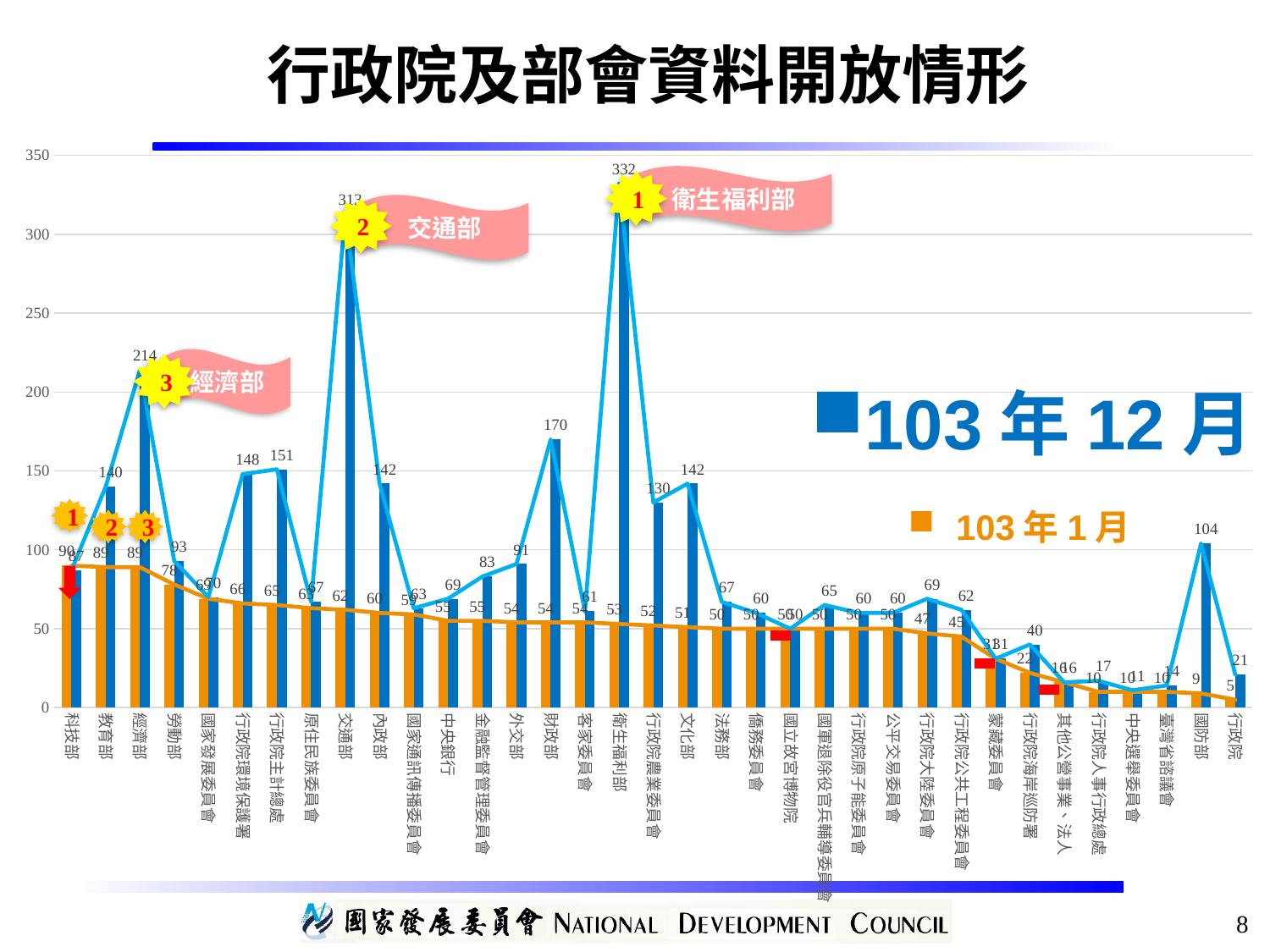

# 行政院及部會資料開放情形

### Chart

| Category |  |  |  |  |
|---|---|---|---|---|
| 科技部 | 90.0 | 87.0 | 90.0 | 87.0 |
| 教育部 | 89.0 | 140.0 | 89.0 | 140.0 |
| 經濟部 | 89.0 | 214.0 | 89.0 | 214.0 |
| 勞動部 | 78.0 | 93.0 | 78.0 | 93.0 |
| 國家發展委員會 | 69.0 | 70.0 | 69.0 | 70.0 |
| 行政院環境保護署 | 66.0 | 148.0 | 66.0 | 148.0 |
| 行政院主計總處 | 65.0 | 151.0 | 65.0 | 151.0 |
| 原住民族委員會 | 63.0 | 67.0 | 63.0 | 67.0 |
| 交通部 | 62.0 | 313.0 | 62.0 | 313.0 |
| 內政部 | 60.0 | 142.0 | 60.0 | 142.0 |
| 國家通訊傳播委員會 | 59.0 | 63.0 | 59.0 | 63.0 |
| 中央銀行 | 55.0 | 69.0 | 55.0 | 69.0 |
| 金融監督管理委員會 | 55.0 | 83.0 | 55.0 | 83.0 |
| 外交部 | 54.0 | 91.0 | 54.0 | 91.0 |
| 財政部 | 54.0 | 170.0 | 54.0 | 170.0 |
| 客家委員會 | 54.0 | 61.0 | 54.0 | 61.0 |
| 衛生福利部 | 53.0 | 332.0 | 53.0 | 332.0 |
| 行政院農業委員會 | 52.0 | 130.0 | 52.0 | 130.0 |
| 文化部 | 51.0 | 142.0 | 51.0 | 142.0 |
| 法務部 | 50.0 | 67.0 | 50.0 | 67.0 |
| 僑務委員會 | 50.0 | 60.0 | 50.0 | 60.0 |
| 國立故宮博物院 | 50.0 | 50.0 | 50.0 | 50.0 |
| 國軍退除役官兵輔導委員會 | 50.0 | 65.0 | 50.0 | 65.0 |
| 行政院原子能委員會 | 50.0 | 60.0 | 50.0 | 60.0 |
| 公平交易委員會 | 50.0 | 60.0 | 50.0 | 60.0 |
| 行政院大陸委員會 | 47.0 | 69.0 | 47.0 | 69.0 |
| 行政院公共工程委員會 | 45.0 | 62.0 | 45.0 | 62.0 |
| 蒙藏委員會 | 31.0 | 31.0 | 31.0 | 31.0 |
| 行政院海岸巡防署 | 22.0 | 40.0 | 22.0 | 40.0 |
| 其他公營事業、法人 | 16.0 | 16.0 | 16.0 | 16.0 |
| 行政院人事行政總處 | 10.0 | 17.0 | 10.0 | 17.0 |
| 中央選舉委員會 | 10.0 | 11.0 | 10.0 | 11.0 |
| 臺灣省諮議會 | 10.0 | 14.0 | 10.0 | 14.0 |
| 國防部 | 9.0 | 104.0 | 9.0 | 104.0 |
| 行政院 | 5.0 | 21.0 | 5.0 | 21.0 |
衛生福利部
1
交通部
2
經濟部
3
103年12月
1
103年1月
2
3

8